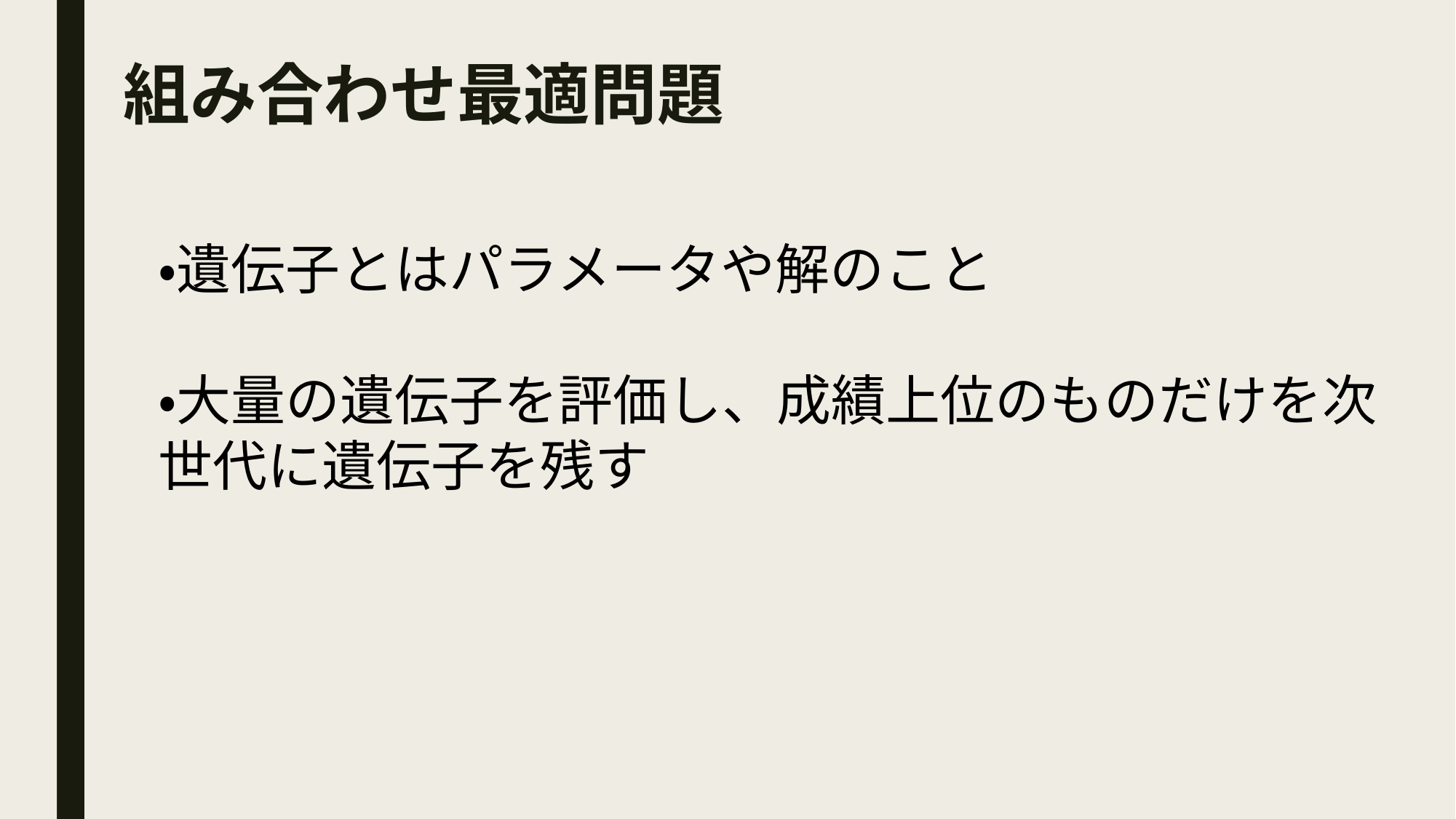

# 組み合わせ最適問題
・遺伝子とはパラメータや解のこと

・大量の遺伝子を評価し、成績上位のものだけを次世代に遺伝子を残す